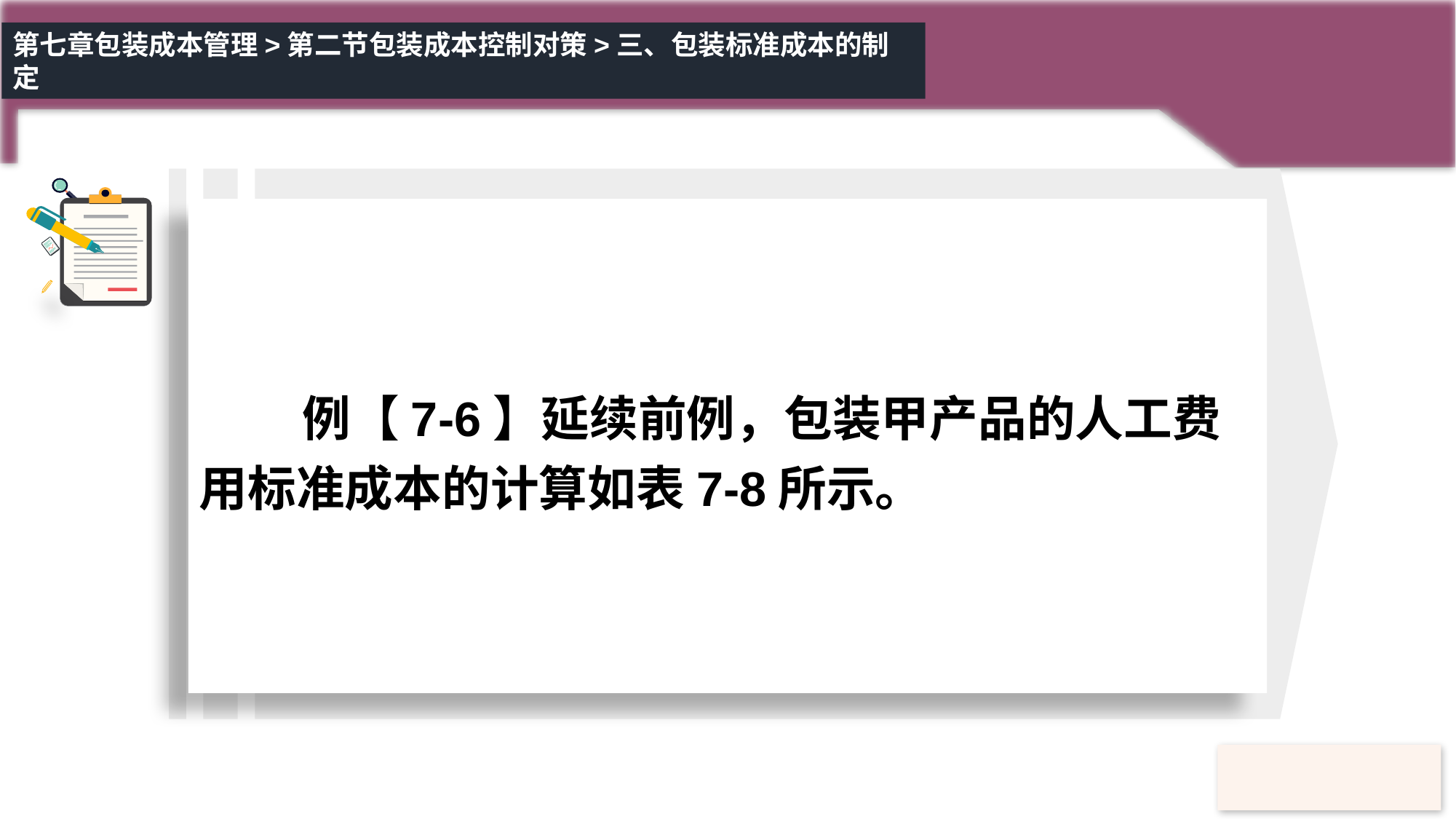

第七章包装成本管理>第二节包装成本控制对策>三、包装标准成本的制定
例【7-6】延续前例，包装甲产品的人工费用标准成本的计算如表7-8所示。